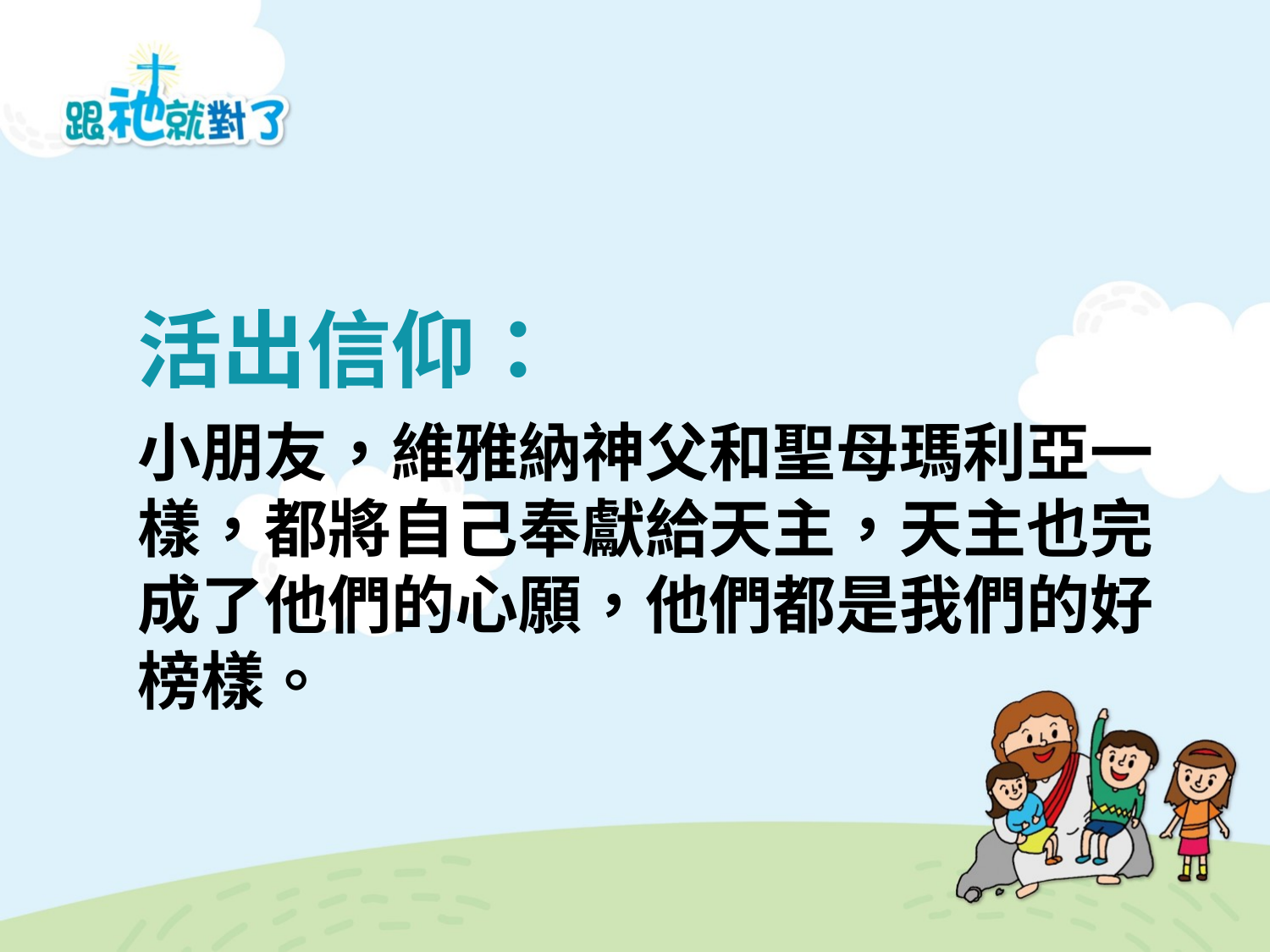

活出信仰：
小朋友，維雅納神父和聖母瑪利亞一樣，都將自己奉獻給天主，天主也完成了他們的心願，他們都是我們的好榜樣。